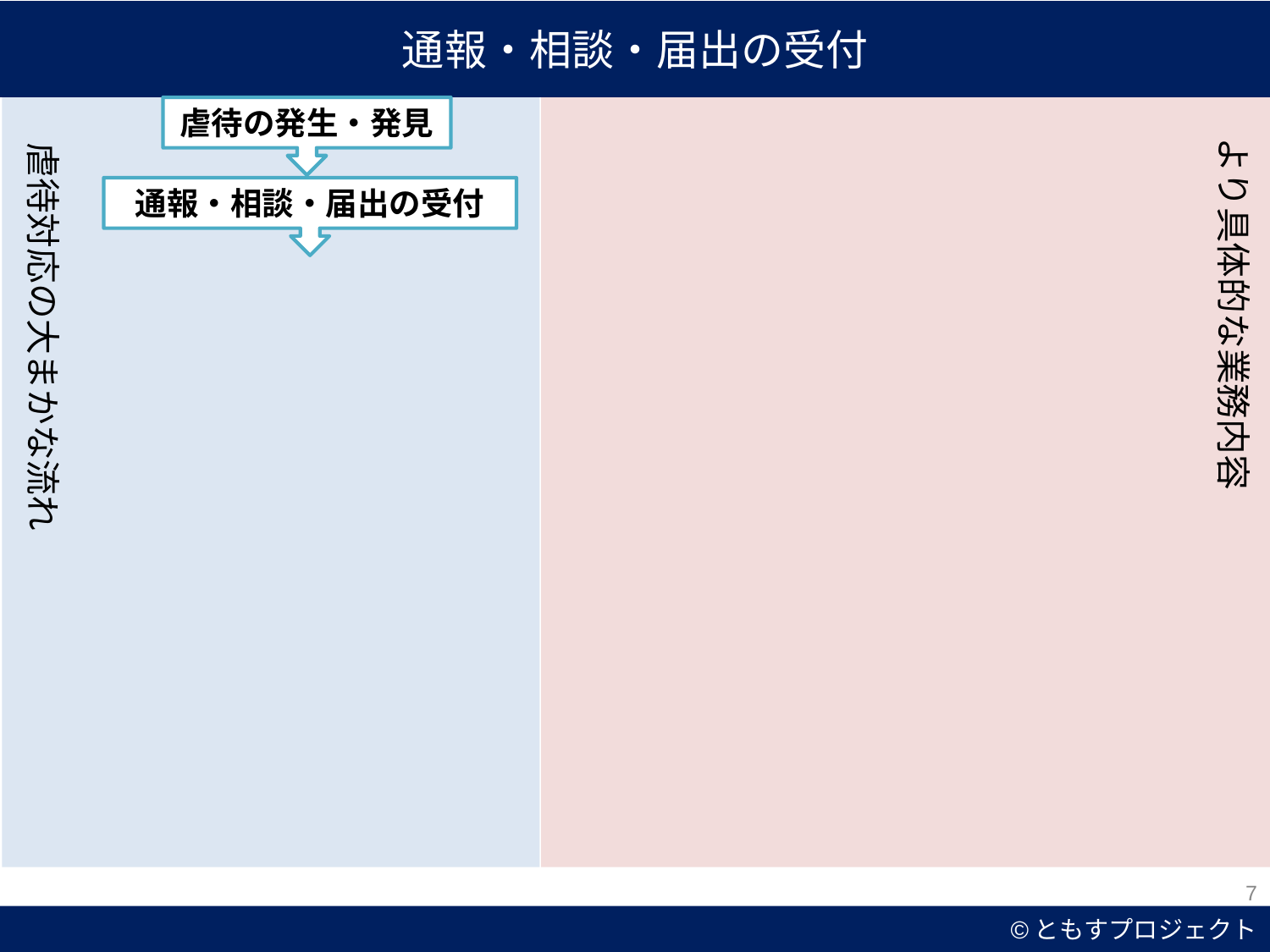

通報・相談・届出の受付

虐待の発生・発見
より具体的な業務内容
虐待対応の大まかな流れ
通報・相談・届出の受付
7
©ともすプロジェクト